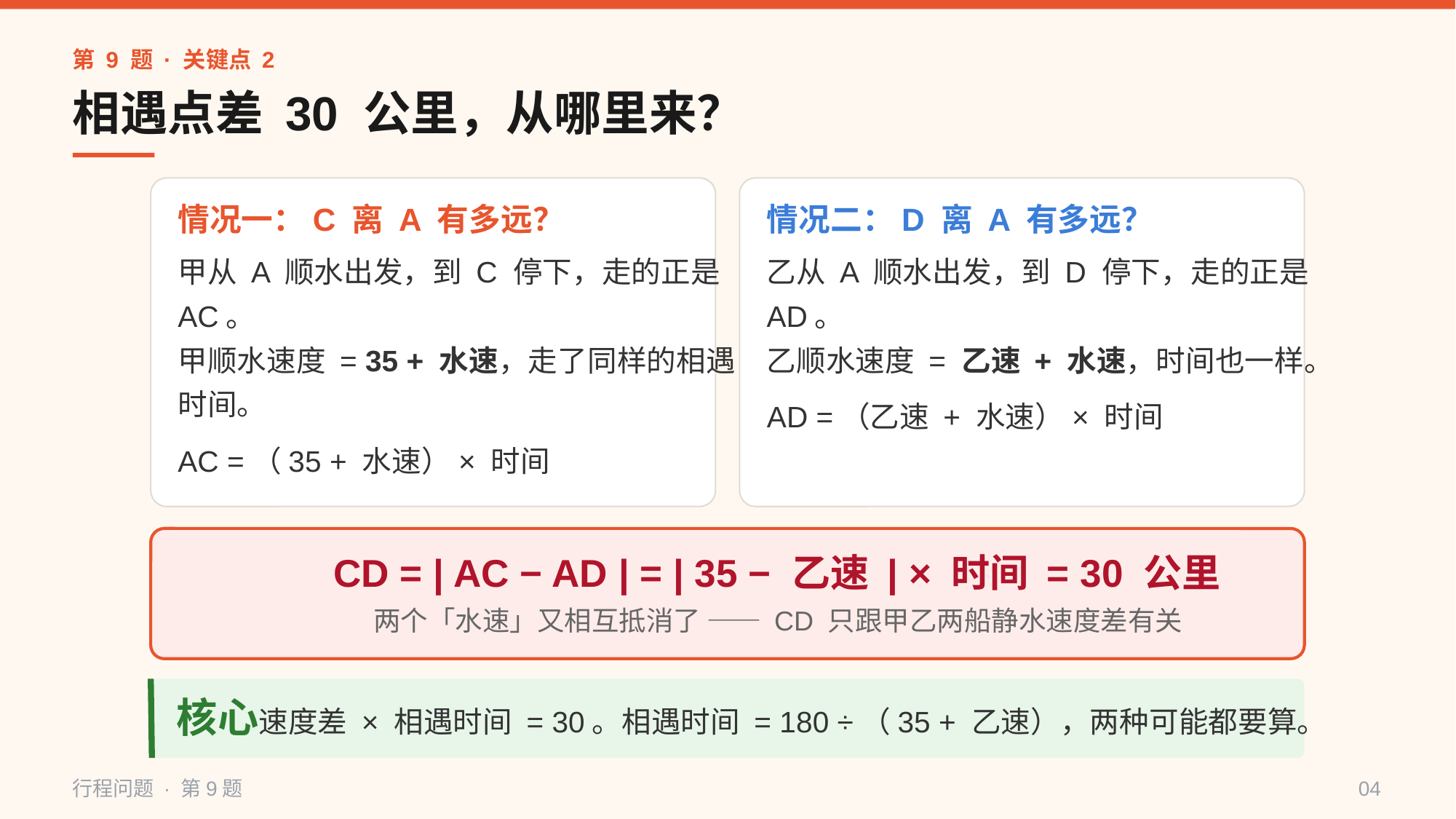

第 9 题 · 关键点 2
相遇点差 30 公里，从哪里来？

情况一：C 离 A 有多远？
情况二：D 离 A 有多远？
甲从 A 顺水出发，到 C 停下，走的正是
乙从 A 顺水出发，到 D 停下，走的正是
AC。
AD。
甲顺水速度 = 35 + 水速，走了同样的相遇
乙顺水速度 = 乙速 + 水速，时间也一样。
时间。
AD =（乙速 + 水速）× 时间
AC =（35 + 水速）× 时间

CD = | AC − AD | = | 35 − 乙速 | × 时间 = 30 公里
两个「水速」又相互抵消了 —— CD 只跟甲乙两船静水速度差有关

核心速度差 × 相遇时间 = 30。相遇时间 = 180 ÷（35 + 乙速），两种可能都要算。
行程问题 · 第9题
04